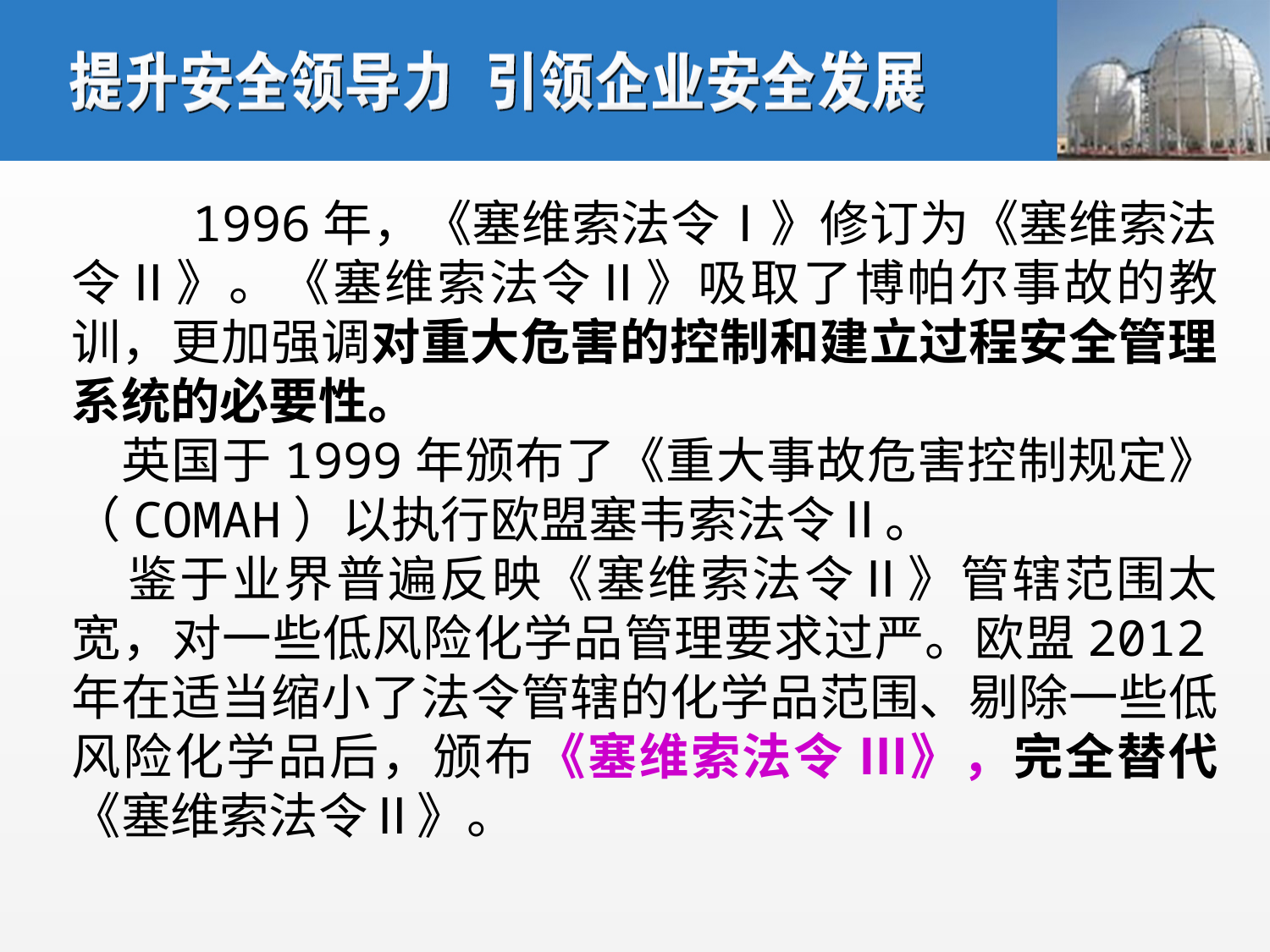

1996年，《塞维索法令Ⅰ》修订为《塞维索法令Ⅱ》。《塞维索法令Ⅱ》吸取了博帕尔事故的教训，更加强调对重大危害的控制和建立过程安全管理系统的必要性。
   英国于1999年颁布了《重大事故危害控制规定》（COMAH）以执行欧盟塞韦索法令Ⅱ。
   鉴于业界普遍反映《塞维索法令Ⅱ》管辖范围太宽，对一些低风险化学品管理要求过严。欧盟2012年在适当缩小了法令管辖的化学品范围、剔除一些低风险化学品后，颁布《塞维索法令 Ⅲ》，完全替代《塞维索法令Ⅱ》。